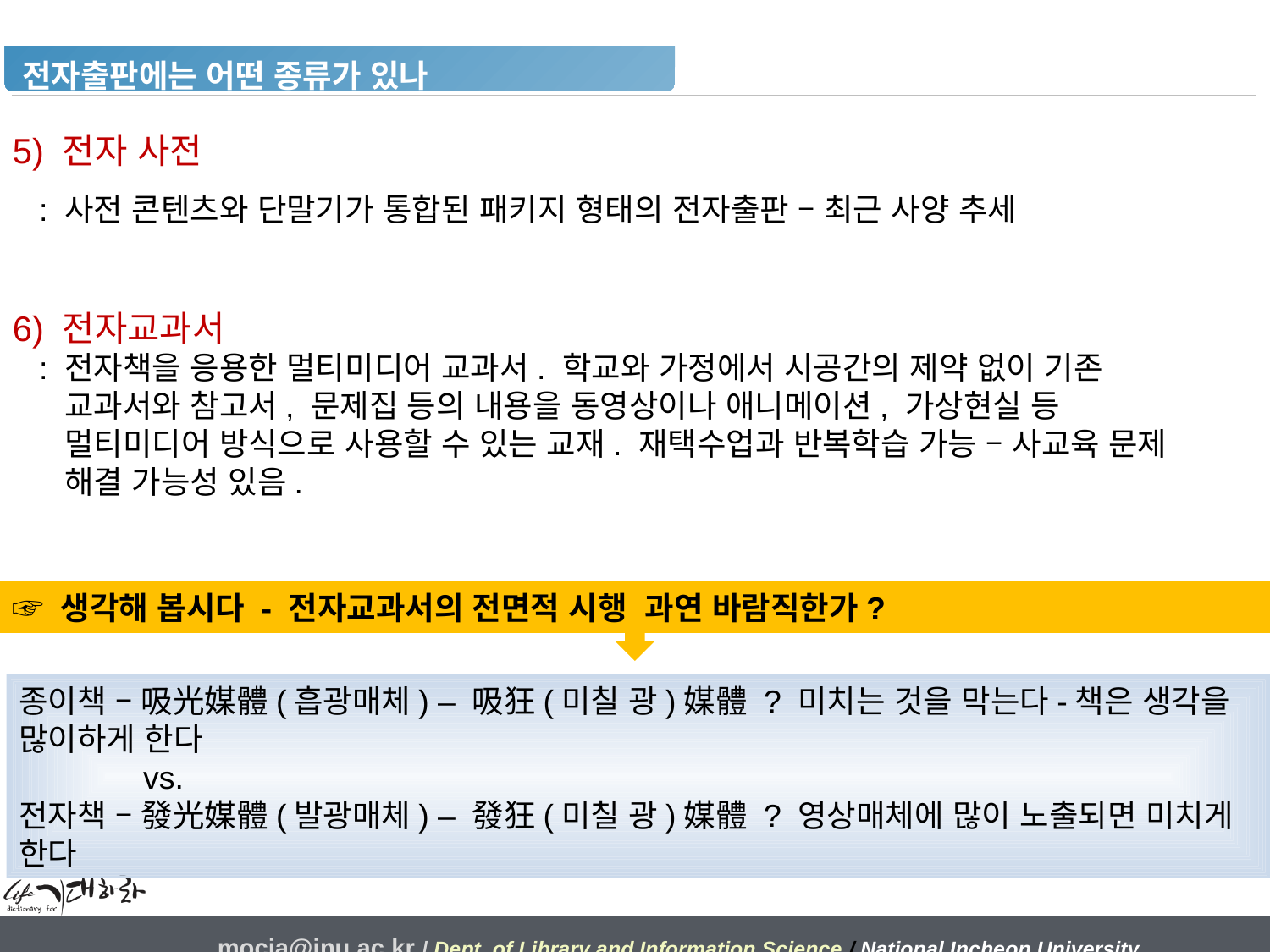

전자출판에는 어떤 종류가 있나
5) 전자 사전
   : 사전 콘텐츠와 단말기가 통합된 패키지 형태의 전자출판 – 최근 사양 추세

6) 전자교과서
   : 전자책을 응용한 멀티미디어 교과서. 학교와 가정에서 시공간의 제약 없이 기존
     교과서와 참고서, 문제집 등의 내용을 동영상이나 애니메이션, 가상현실 등
     멀티미디어 방식으로 사용할 수 있는 교재. 재택수업과 반복학습 가능 – 사교육 문제
     해결 가능성 있음.

☞ 생각해 봅시다 - 전자교과서의 전면적 시행  과연 바람직한가?
종이책 – 吸光媒體(흡광매체) – 吸狂(미칠 광)媒體 ? 미치는 것을 막는다-책은 생각을 많이하게 한다
              vs.
전자책 – 發光媒體(발광매체) – 發狂(미칠 광)媒體 ? 영상매체에 많이 노출되면 미치게 한다

mocja@inu.ac.kr / Dept. of Library and Information Science / National Incheon University